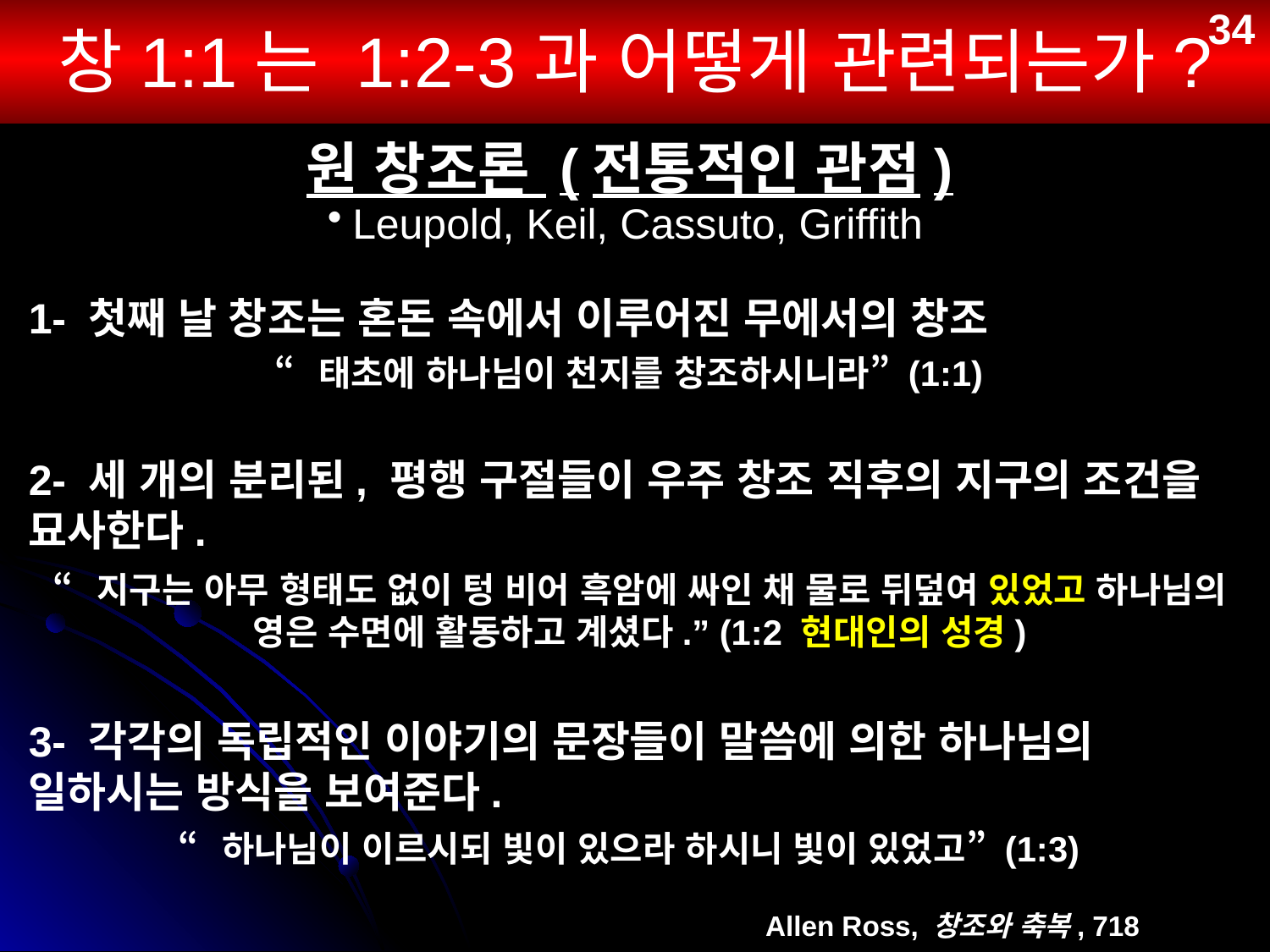

# 창1:1는 1:2-3과 어떻게 관련되는가?
34
원 창조론 (전통적인 관점)
Leupold, Keil, Cassuto, Griffith
1- 첫째 날 창조는 혼돈 속에서 이루어진 무에서의 창조
“태초에 하나님이 천지를 창조하시니라” (1:1)
2- 세 개의 분리된, 평행 구절들이 우주 창조 직후의 지구의 조건을 묘사한다.
“지구는 아무 형태도 없이 텅 비어 흑암에 싸인 채 물로 뒤덮여 있었고 하나님의 영은 수면에 활동하고 계셨다.” (1:2 현대인의 성경)
3- 각각의 독립적인 이야기의 문장들이 말씀에 의한 하나님의 일하시는 방식을 보여준다.
“하나님이 이르시되 빛이 있으라 하시니 빛이 있었고” (1:3)
Allen Ross, 창조와 축복, 718